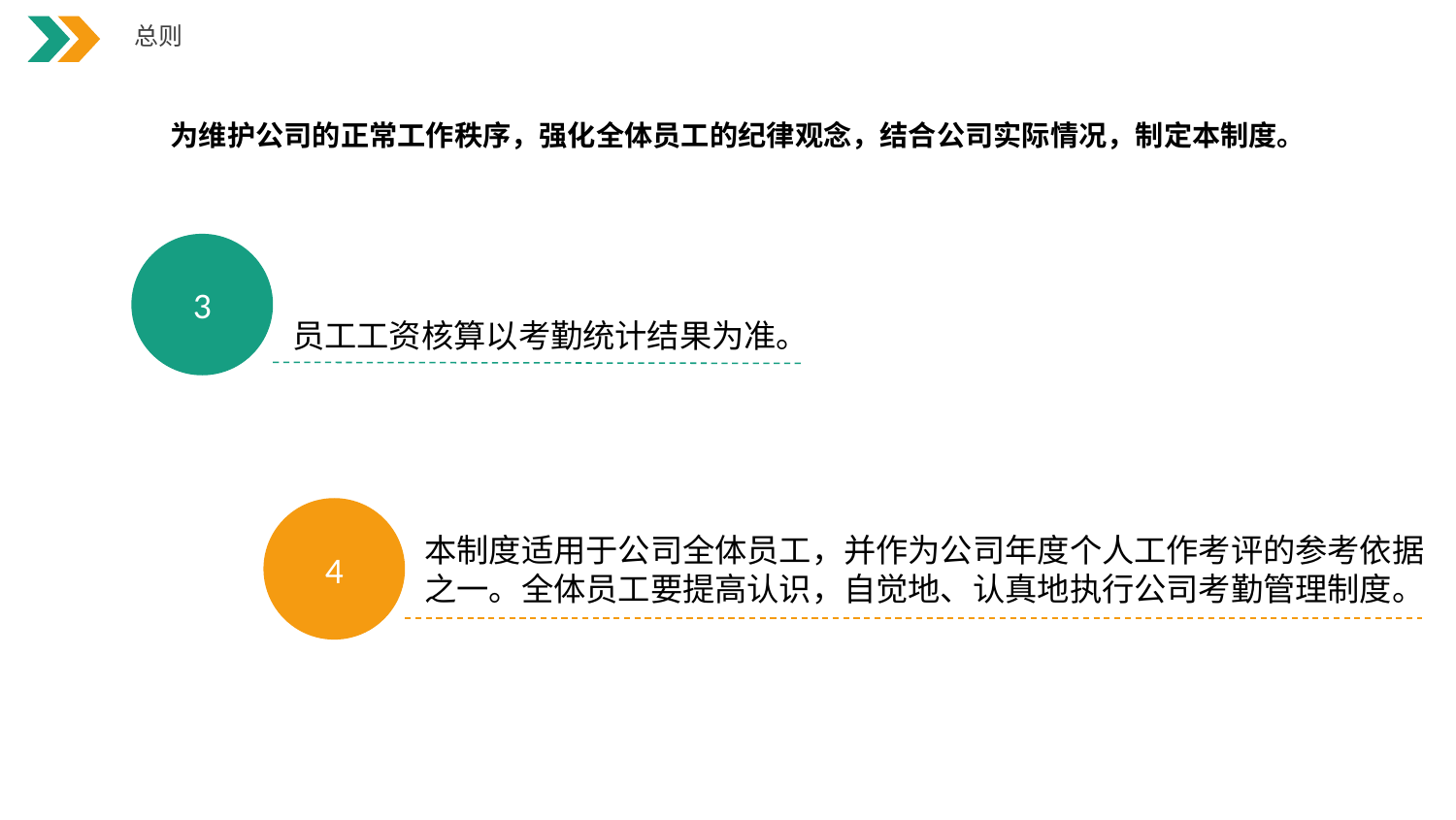

总则
为维护公司的正常工作秩序，强化全体员工的纪律观念，结合公司实际情况，制定本制度。
3
员工工资核算以考勤统计结果为准。
4
本制度适用于公司全体员工，并作为公司年度个人工作考评的参考依据之一。全体员工要提高认识，自觉地、认真地执行公司考勤管理制度。